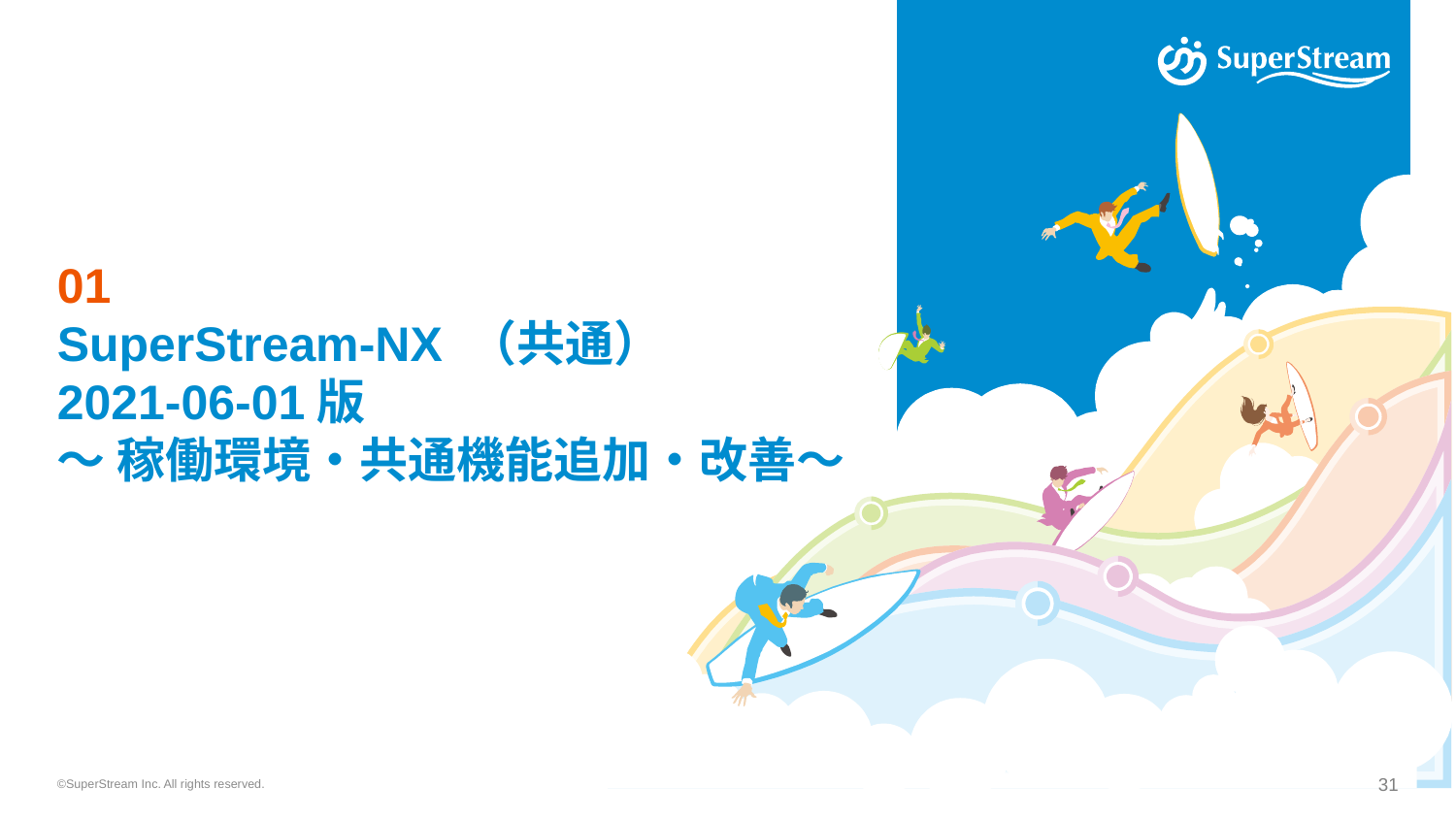

# 01 SuperStream-NX （共通） 2021-06-01版 ～ 稼働環境・共通機能追加・改善～
©SuperStream Inc. All rights reserved.
31